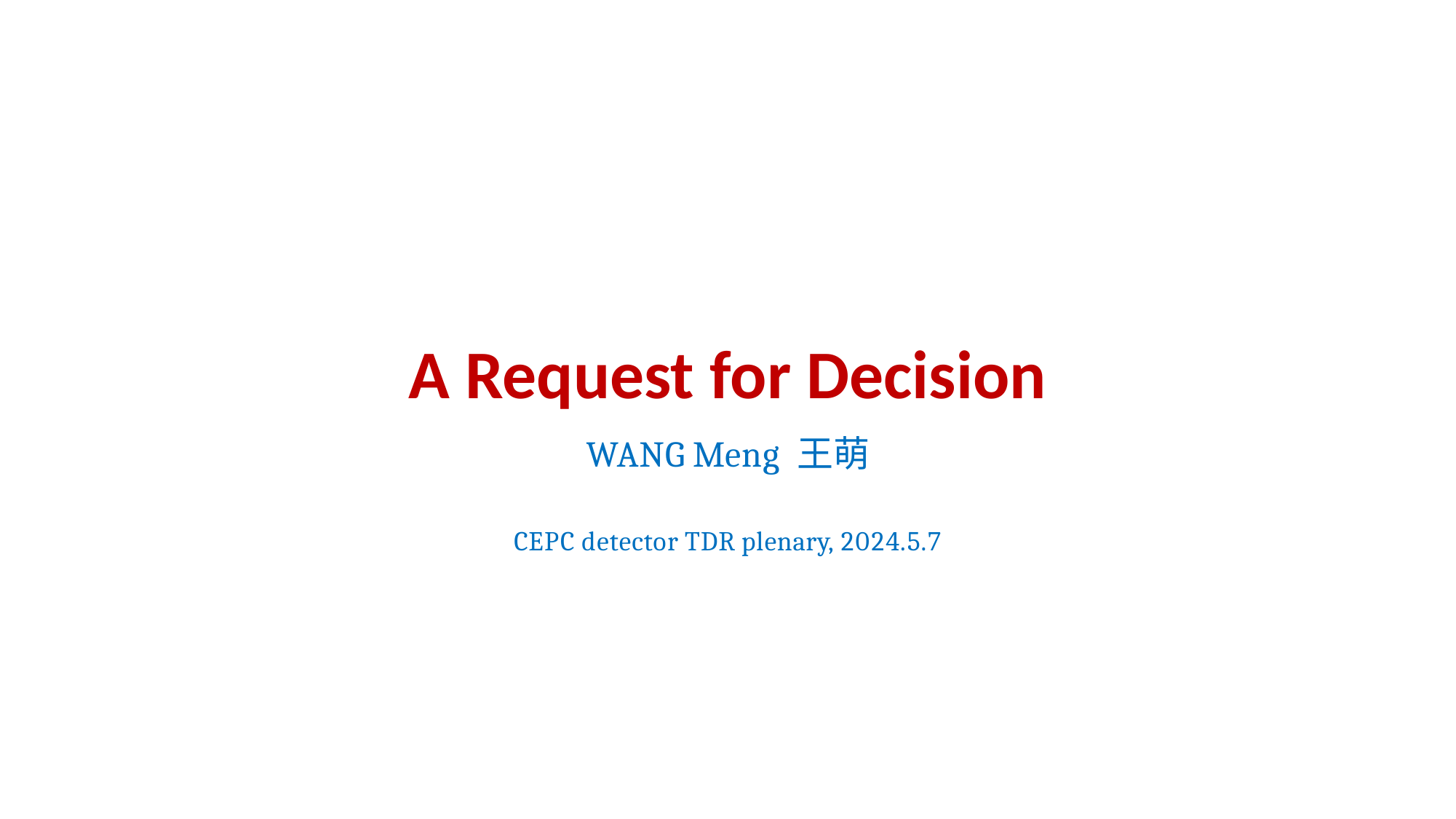

# A Request for Decision
WANG Meng 王萌

CEPC detector TDR plenary, 2024.5.7